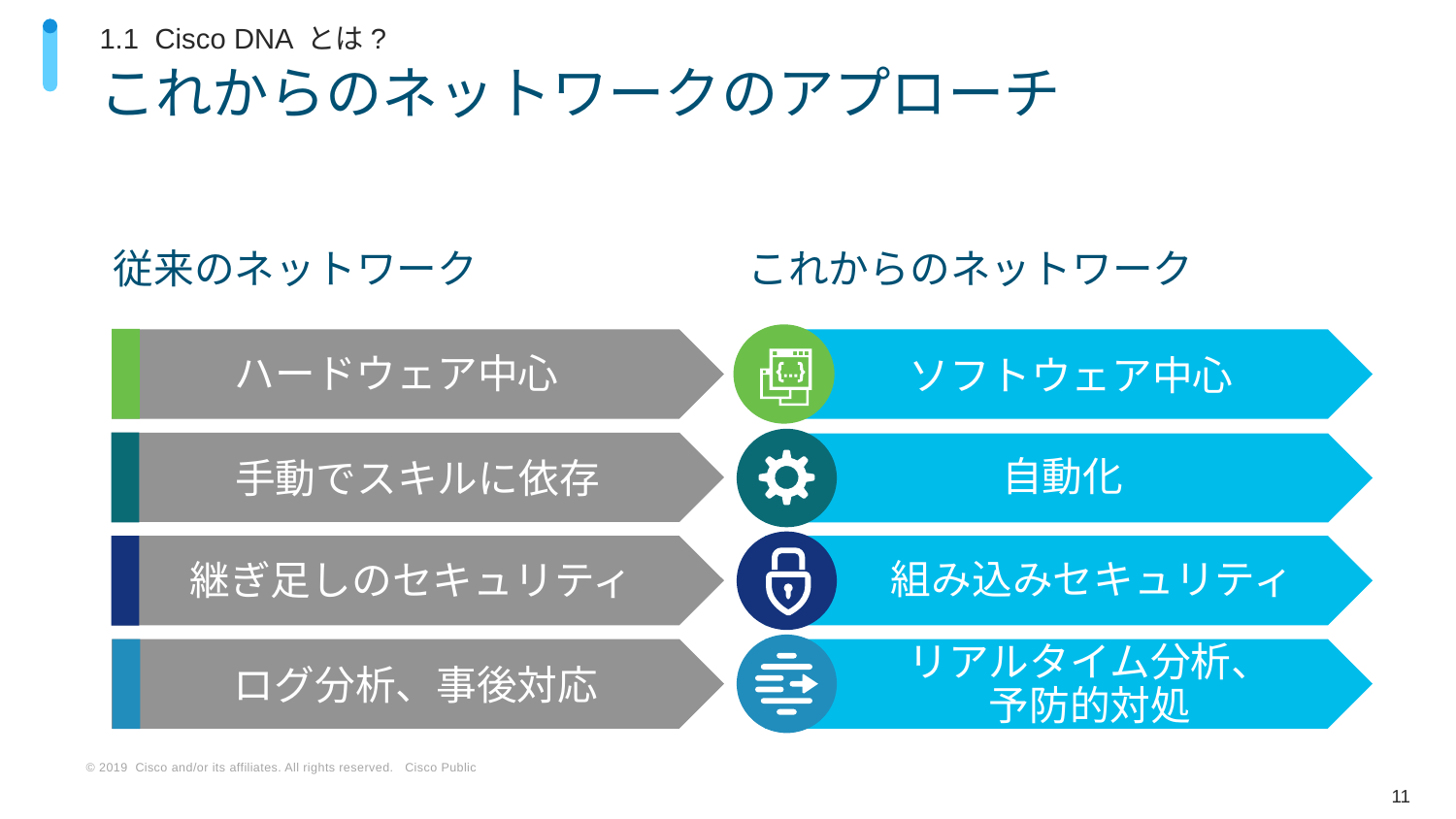

1.1  Cisco DNA とは?
# これからのネットワークのアプローチ
従来のネットワーク

ハードウェア中心

手動でスキルに依存

継ぎ足しのセキュリティ

ログ分析、事後対応
これからのネットワーク

ソフトウェア中心

自動化

組み込みセキュリティ
リアルタイム分析、
予防的対処

11